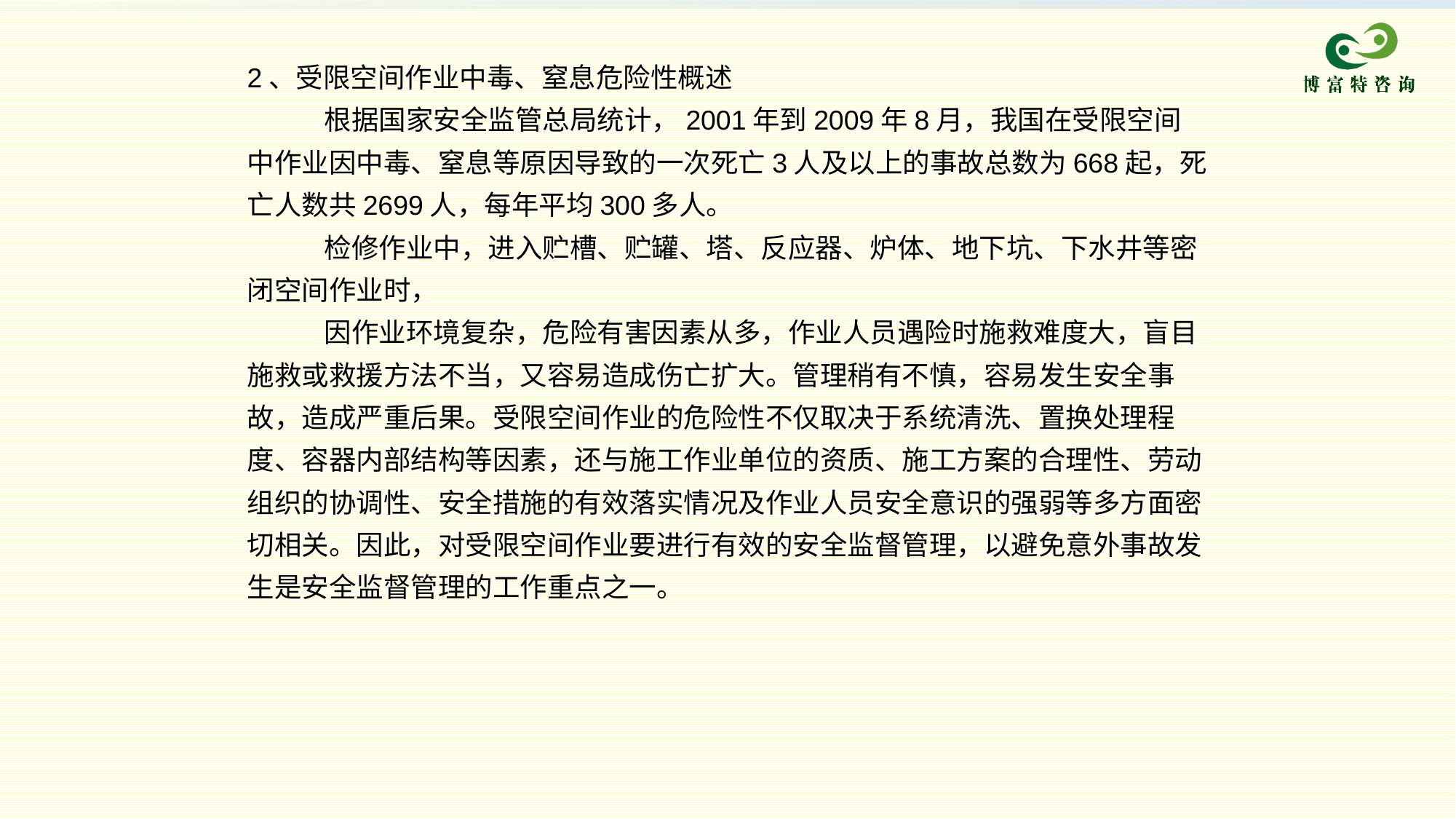

2、受限空间作业中毒、窒息危险性概述
根据国家安全监管总局统计，2001年到2009年8月，我国在受限空间中作业因中毒、窒息等原因导致的一次死亡3人及以上的事故总数为668起，死亡人数共2699人，每年平均300多人。
检修作业中，进入贮槽、贮罐、塔、反应器、炉体、地下坑、下水井等密闭空间作业时，
因作业环境复杂，危险有害因素从多，作业人员遇险时施救难度大，盲目施救或救援方法不当，又容易造成伤亡扩大。管理稍有不慎，容易发生安全事故，造成严重后果。受限空间作业的危险性不仅取决于系统清洗、置换处理程度、容器内部结构等因素，还与施工作业单位的资质、施工方案的合理性、劳动组织的协调性、安全措施的有效落实情况及作业人员安全意识的强弱等多方面密切相关。因此，对受限空间作业要进行有效的安全监督管理，以避免意外事故发生是安全监督管理的工作重点之一。